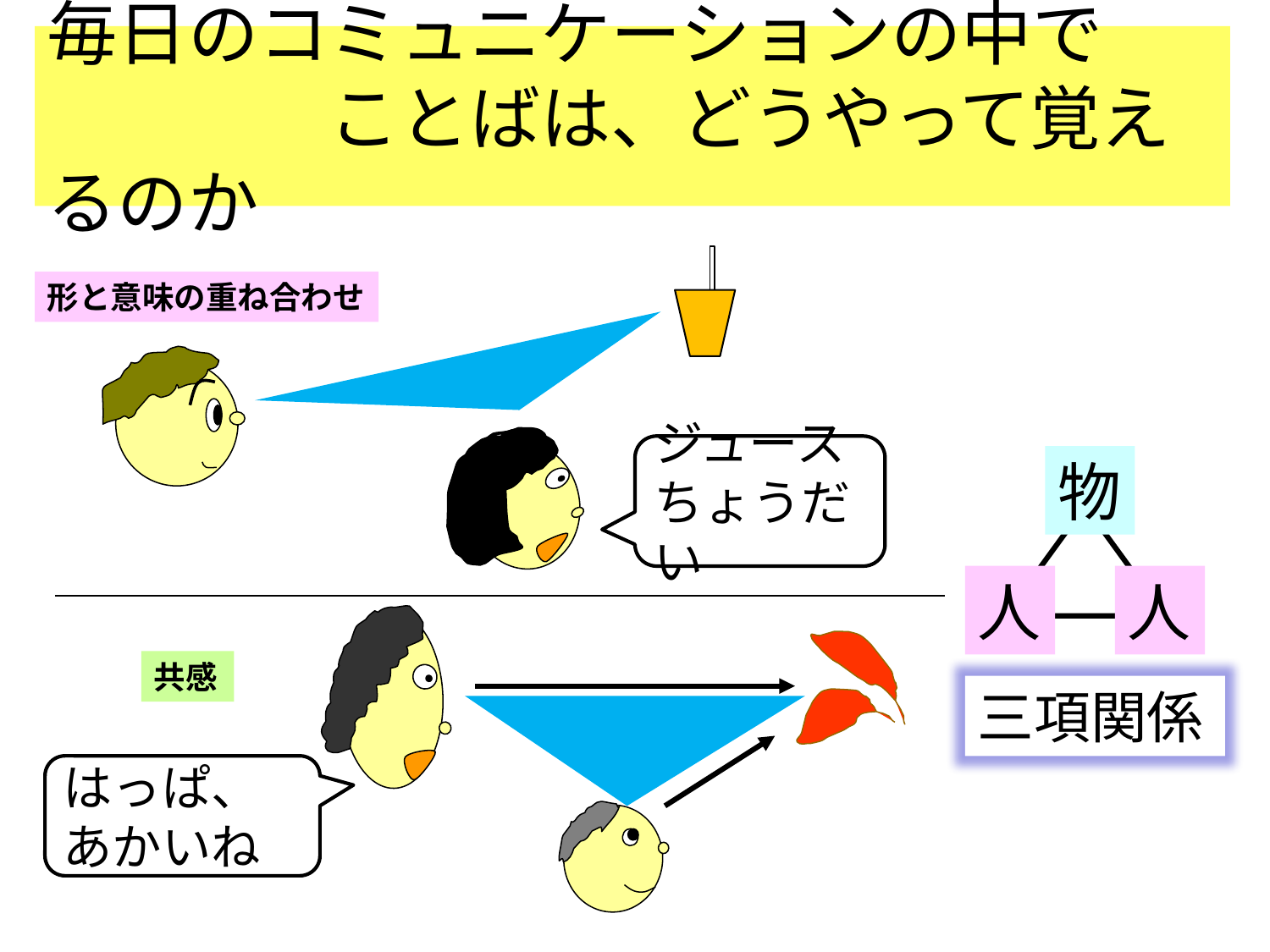

毎日のコミュニケーションの中で
　　　　ことばは、どうやって覚えるのか

形と意味の重ね合わせ

ジュースちょうだい
物

人
人

共感
三項関係

はっぱ、
あかいね